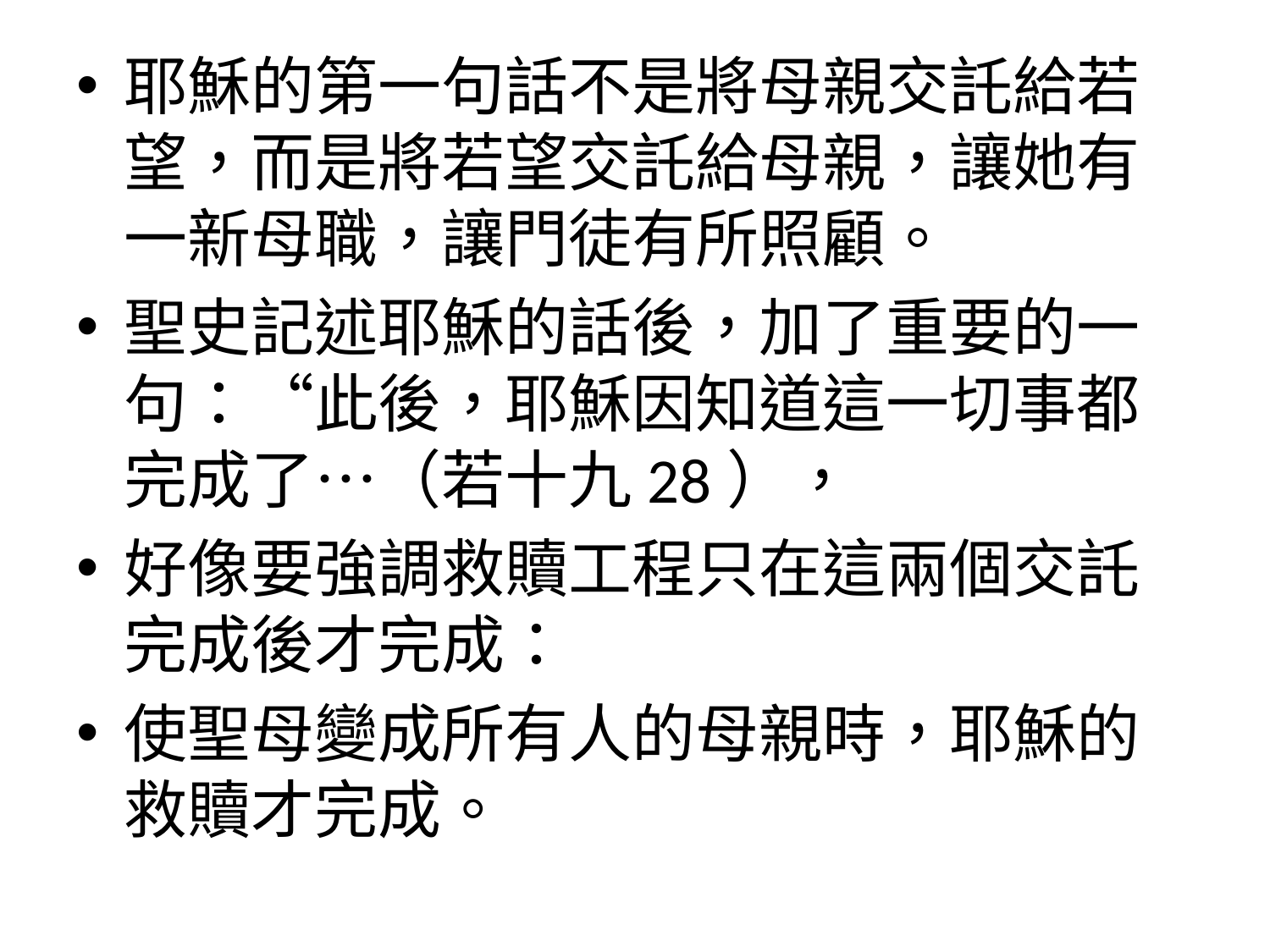

#
耶穌的第一句話不是將母親交託給若望，而是將若望交託給母親，讓她有一新母職，讓門徒有所照顧。
聖史記述耶穌的話後，加了重要的一句：“此後，耶穌因知道這一切事都完成了…（若十九28），
好像要強調救贖工程只在這兩個交託完成後才完成：
使聖母變成所有人的母親時，耶穌的救贖才完成。